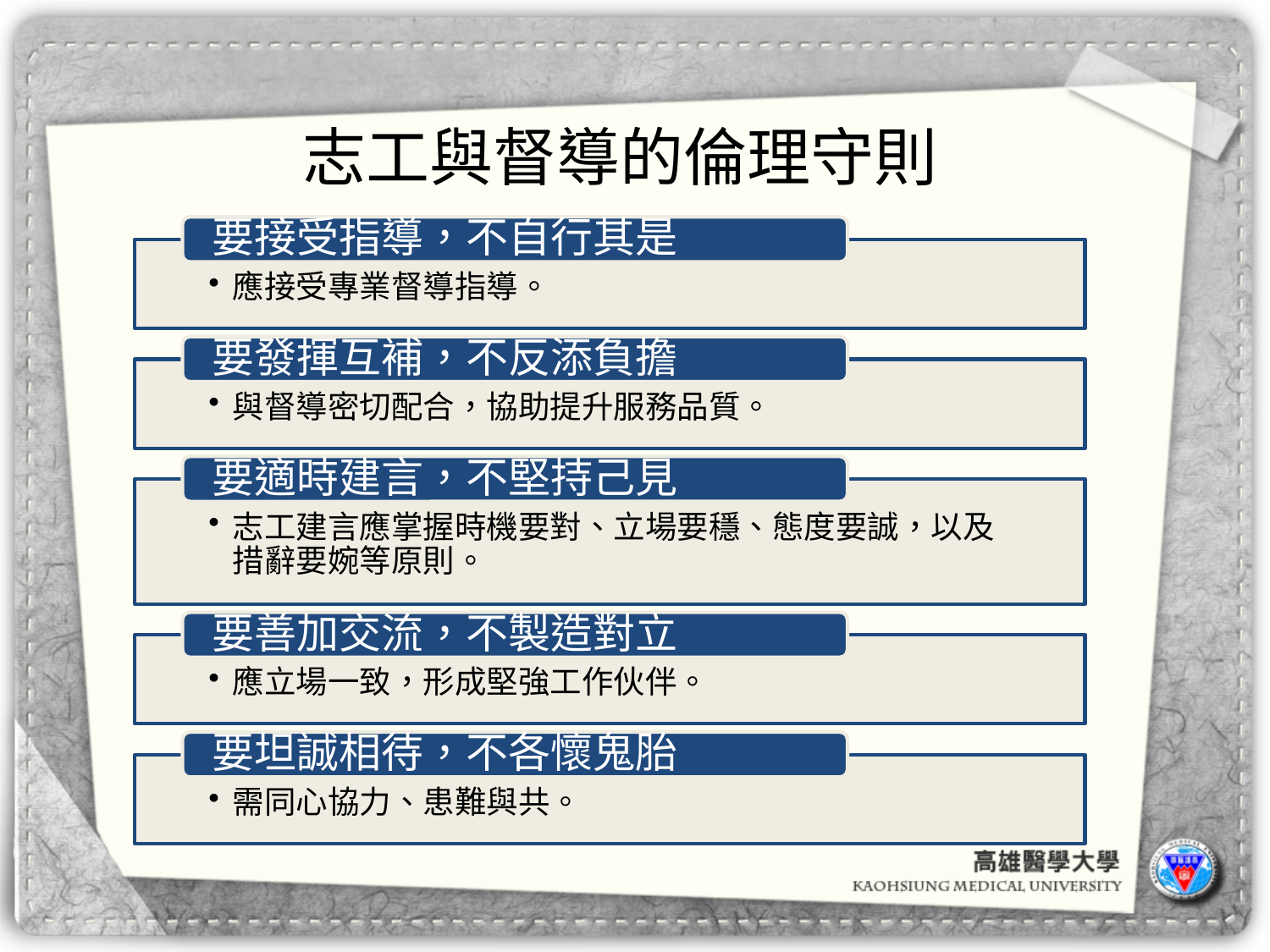

# 志工與督導的倫理守則
應接受專業督導指導。
要接受指導，不自行其是
與督導密切配合，協助提升服務品質。
要發揮互補，不反添負擔
志工建言應掌握時機要對、立場要穩、態度要誠，以及措辭要婉等原則。
要適時建言，不堅持己見
應立場一致，形成堅強工作伙伴。
要善加交流，不製造對立
需同心協力、患難與共。
要坦誠相待，不各懷鬼胎